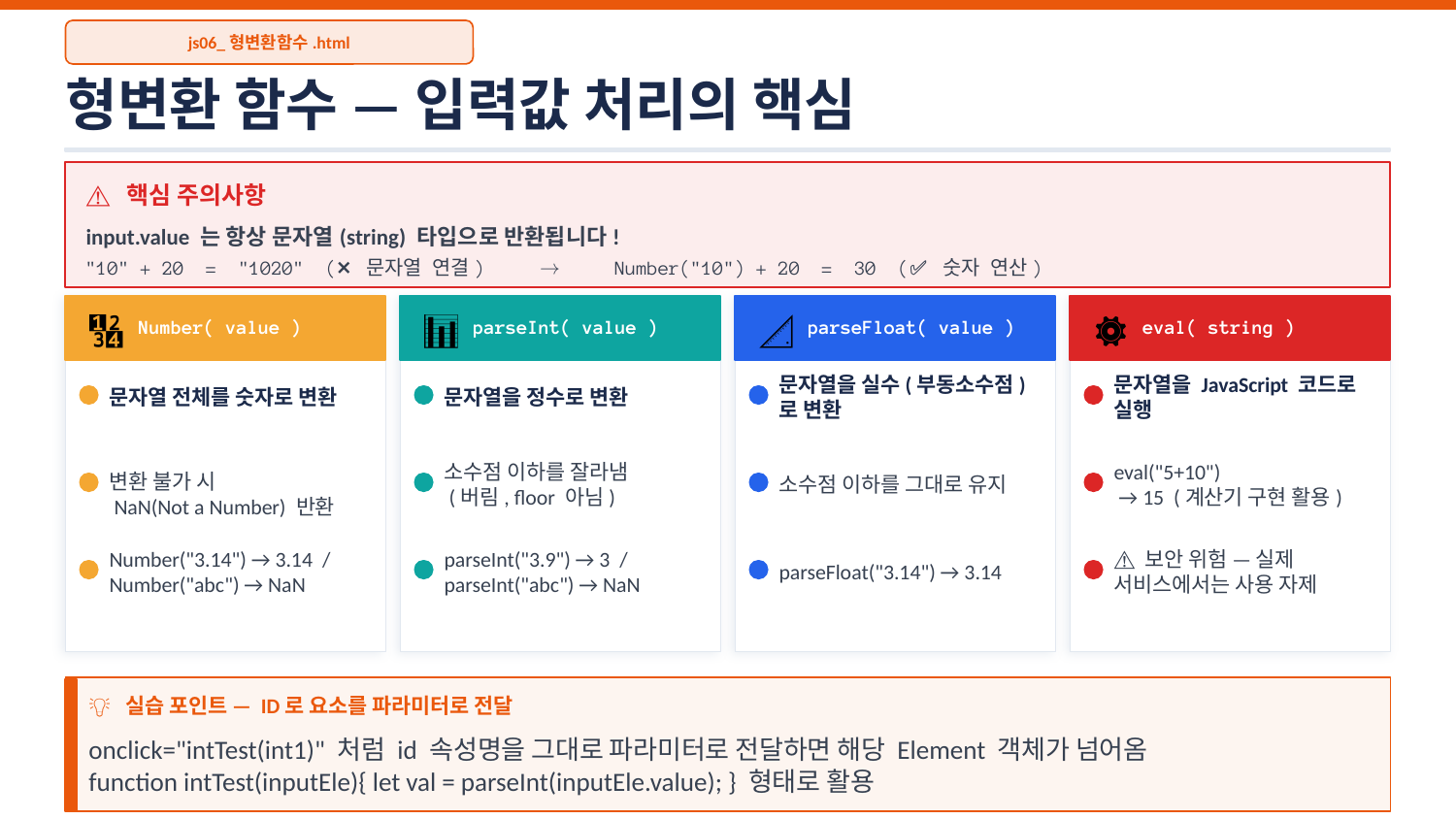

js06_형변환함수.html
형변환 함수 — 입력값 처리의 핵심

⚠️  핵심 주의사항
input.value 는 항상 문자열(string) 타입으로 반환됩니다!
"10" + 20  =  "1020"  (❌ 문자열 연결)     →     Number("10") + 20  =  30  (✅ 숫자 연산)

🔢
📊
📐
⚙️
Number( value )
parseInt( value )
parseFloat( value )
eval( string )
문자열 전체를 숫자로 변환
문자열을 정수로 변환
문자열을 실수(부동소수점)로 변환
문자열을 JavaScript 코드로 실행

소수점 이하를 잘라냄
 (버림, floor 아님)
소수점 이하를 그대로 유지
eval("5+10")
 → 15  (계산기 구현 활용)
변환 불가 시
 NaN(Not a Number) 반환

Number("3.14") → 3.14  /  Number("abc") → NaN
parseInt("3.9") → 3  /  parseInt("abc") → NaN
parseFloat("3.14") → 3.14
⚠️ 보안 위험 — 실제 서비스에서는 사용 자제

💡  실습 포인트 — ID로 요소를 파라미터로 전달
onclick="intTest(int1)" 처럼 id 속성명을 그대로 파라미터로 전달하면 해당 Element 객체가 넘어옴
function intTest(inputEle){ let val = parseInt(inputEle.value); } 형태로 활용